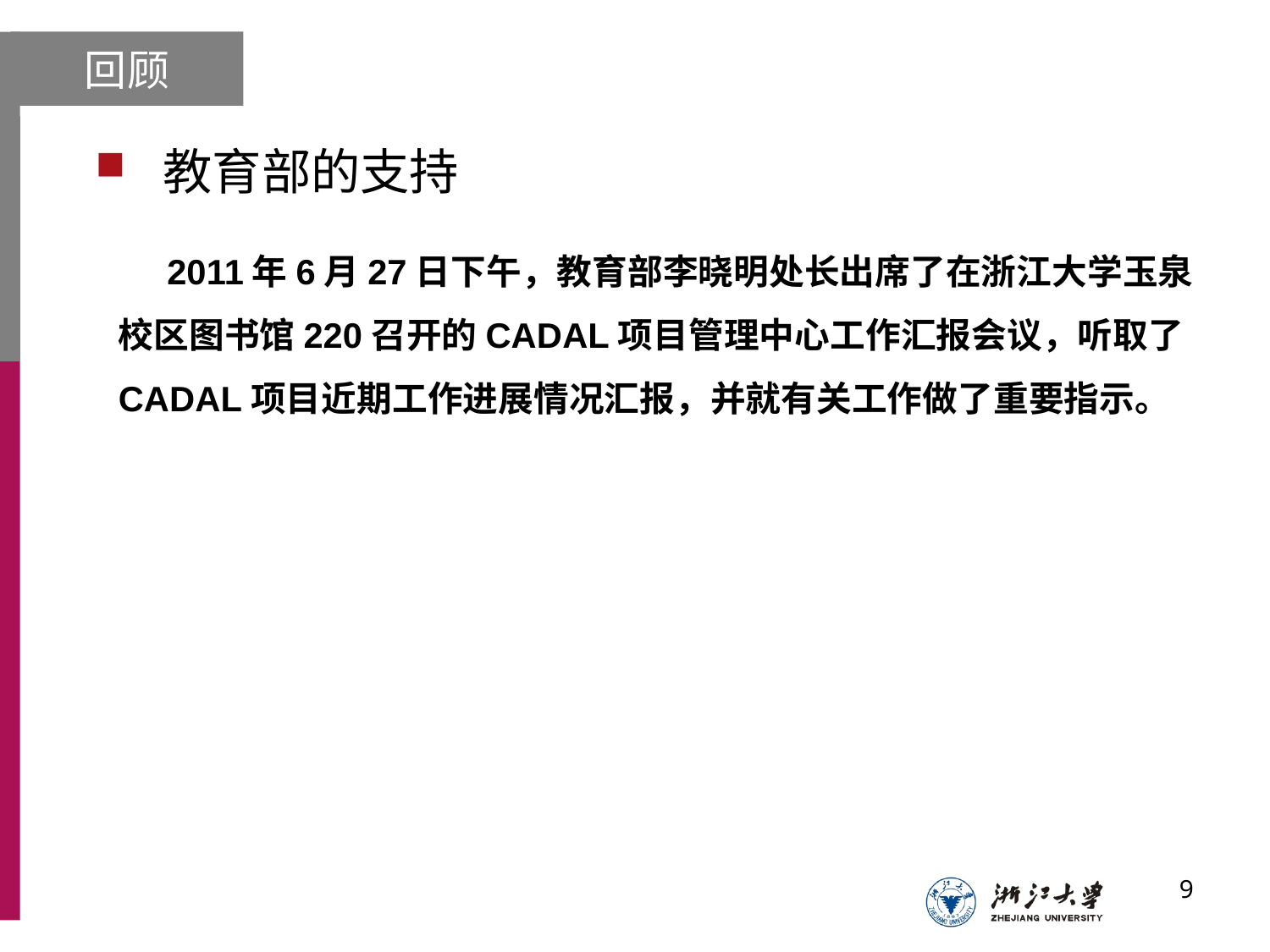

回顾
教育部的支持
     2011年6月27日下午，教育部李晓明处长出席了在浙江大学玉泉校区图书馆220召开的CADAL项目管理中心工作汇报会议，听取了CADAL项目近期工作进展情况汇报，并就有关工作做了重要指示。

9